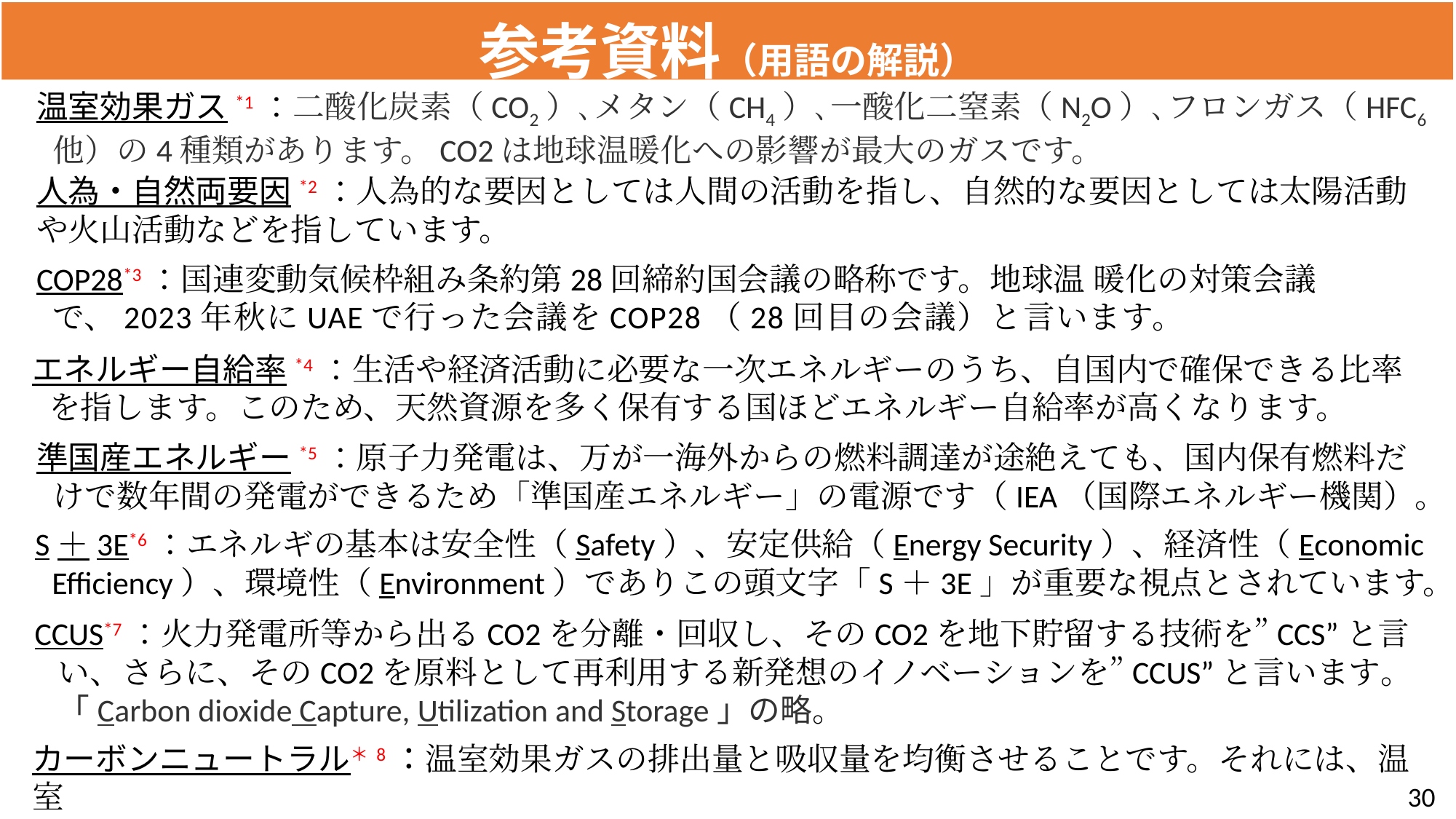

参考資料（用語の解説）
温室効果ガス*1：二酸化炭素（CO2）､メタン（CH4）､一酸化二窒素（N2O）､フロンガス（HFC6他）の4種類があります。CO2は地球温暖化への影響が最大のガスです。
人為・自然両要因*2：人為的な要因としては人間の活動を指し、自然的な要因としては太陽活動や火山活動などを指しています。
COP28*3：国連変動気候枠組み条約第28回締約国会議の略称です。地球温 暖化の対策会議で、2023年秋にUAEで行った会議をCOP28（28回目の会議）と言います。
エネルギー自給率*4：生活や経済活動に必要な一次エネルギーのうち、自国内で確保できる比率を指します。このため、天然資源を多く保有する国ほどエネルギー自給率が高くなります。
準国産エネルギー*5：原子力発電は、万が一海外からの燃料調達が途絶えても、国内保有燃料だけで数年間の発電ができるため「準国産エネルギー」の電源です（IEA（国際エネルギー機関）。
S＋3E*6：エネルギの基本は安全性（Safety）、安定供給（Energy Security）、経済性（Economic Efficiency）、環境性（Environment）でありこの頭文字「S＋3E」が重要な視点とされています。
CCUS*7：火力発電所等から出るCO2を分離・回収し、そのCO2を地下貯留する技術を”CCS”と言い、さらに、そのCO2を原料として再利用する新発想のイノベーションを”CCUS”と言います。「Carbon dioxide Capture, Utilization and Storage」の略。
カーボンニュートラル＊8：温室効果ガスの排出量と吸収量を均衡させることです。それには、温室
 効果ガスの排出量の削減と吸収作用の保全・強化（例えば、植林、森林管理等）が必要です。
30